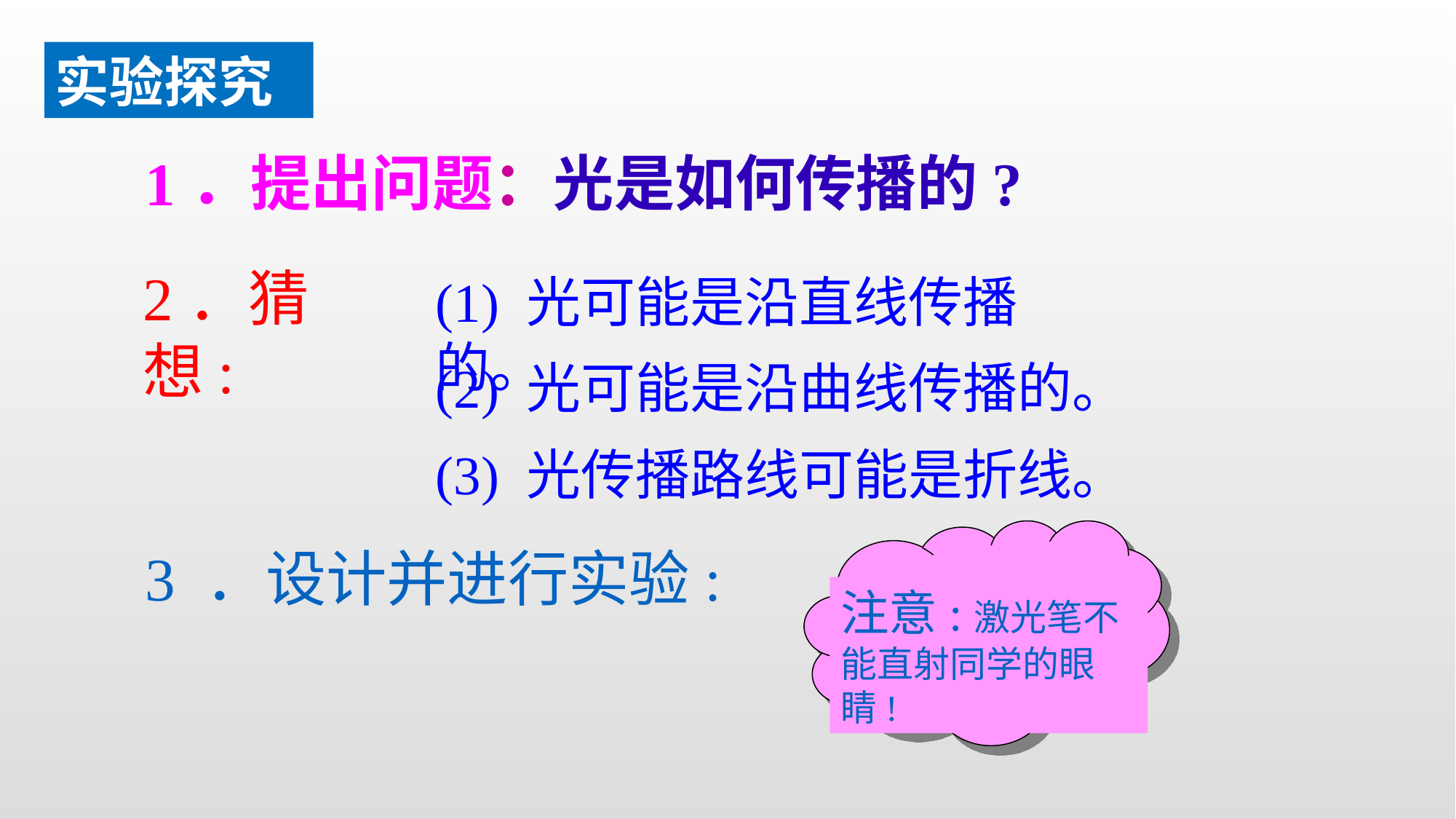

实验探究
1．提出问题：光是如何传播的?
2．猜想:
(1) 光可能是沿直线传播的。
(2) 光可能是沿曲线传播的。
(3) 光传播路线可能是折线。

注意:激光笔不能直射同学的眼睛!
3 ．设计并进行实验: